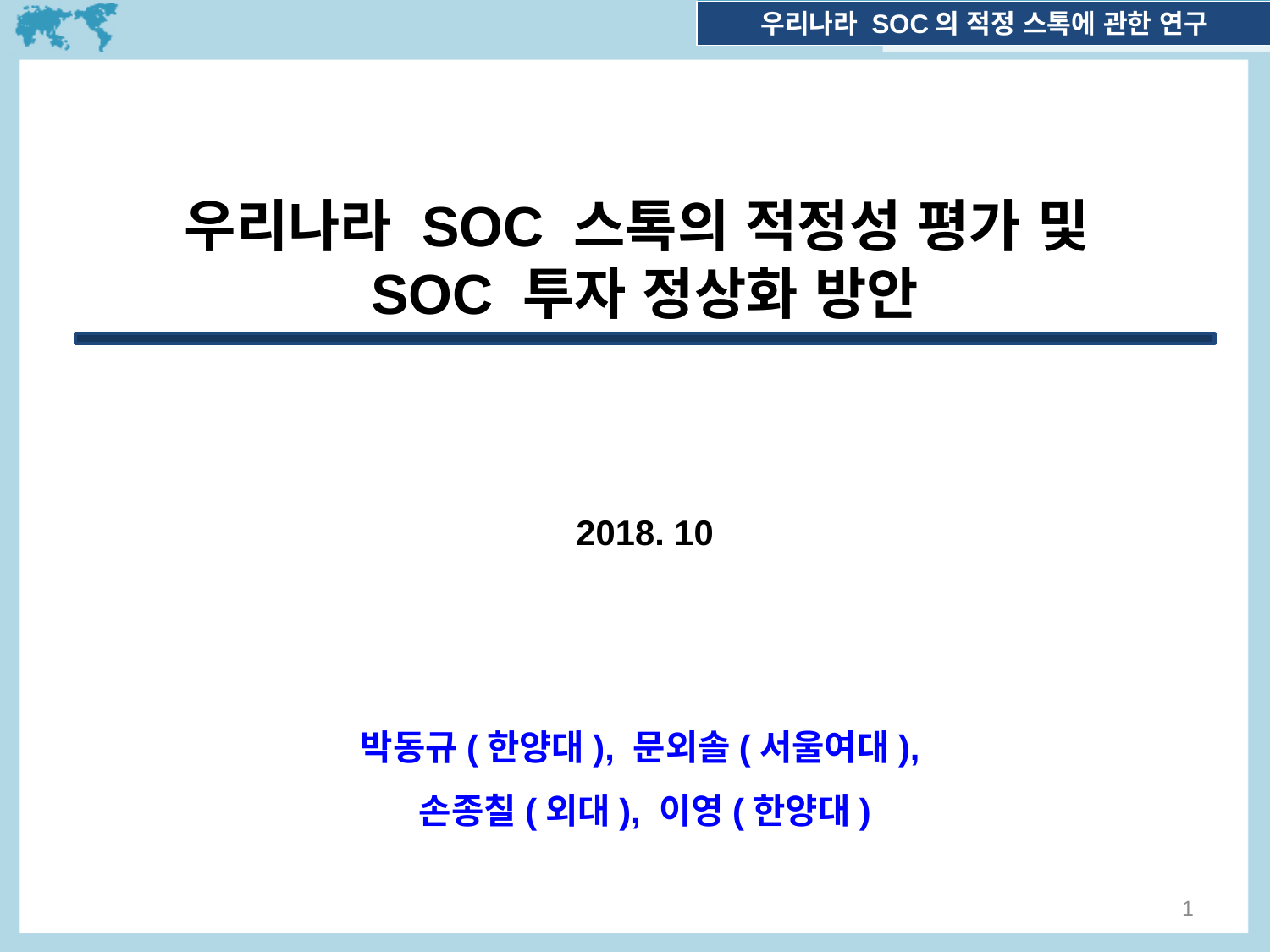

우리나라 SOC의 적정 스톡에 관한 연구
우리나라 SOC 스톡의 적정성 평가 및
SOC 투자 정상화 방안

2018. 10

박동규(한양대), 문외솔(서울여대),
손종칠(외대), 이영(한양대)
1